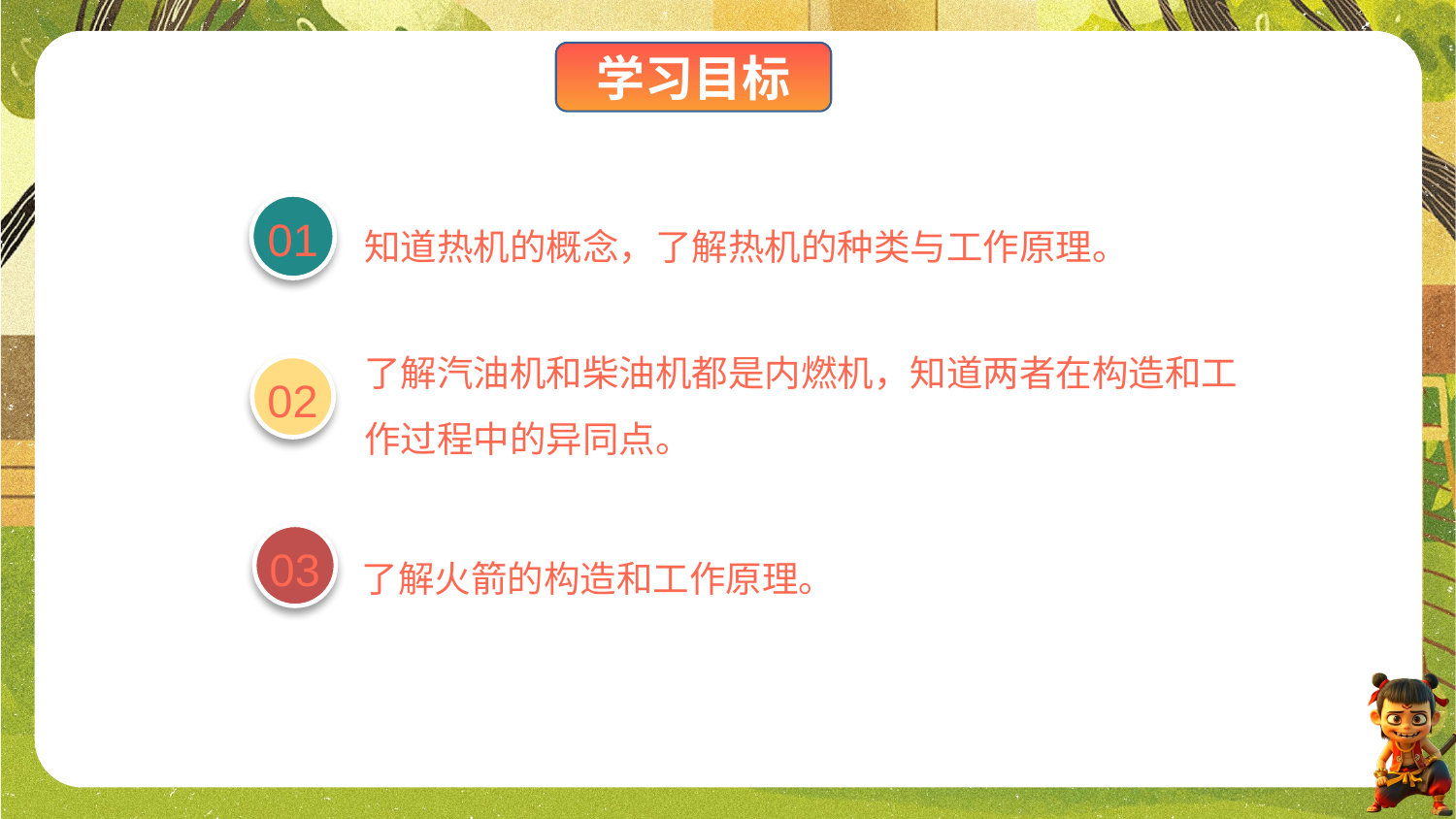

01
知道热机的概念，了解热机的种类与工作原理。
了解汽油机和柴油机都是内燃机，知道两者在构造和工作过程中的异同点。

02

03
了解火箭的构造和工作原理。